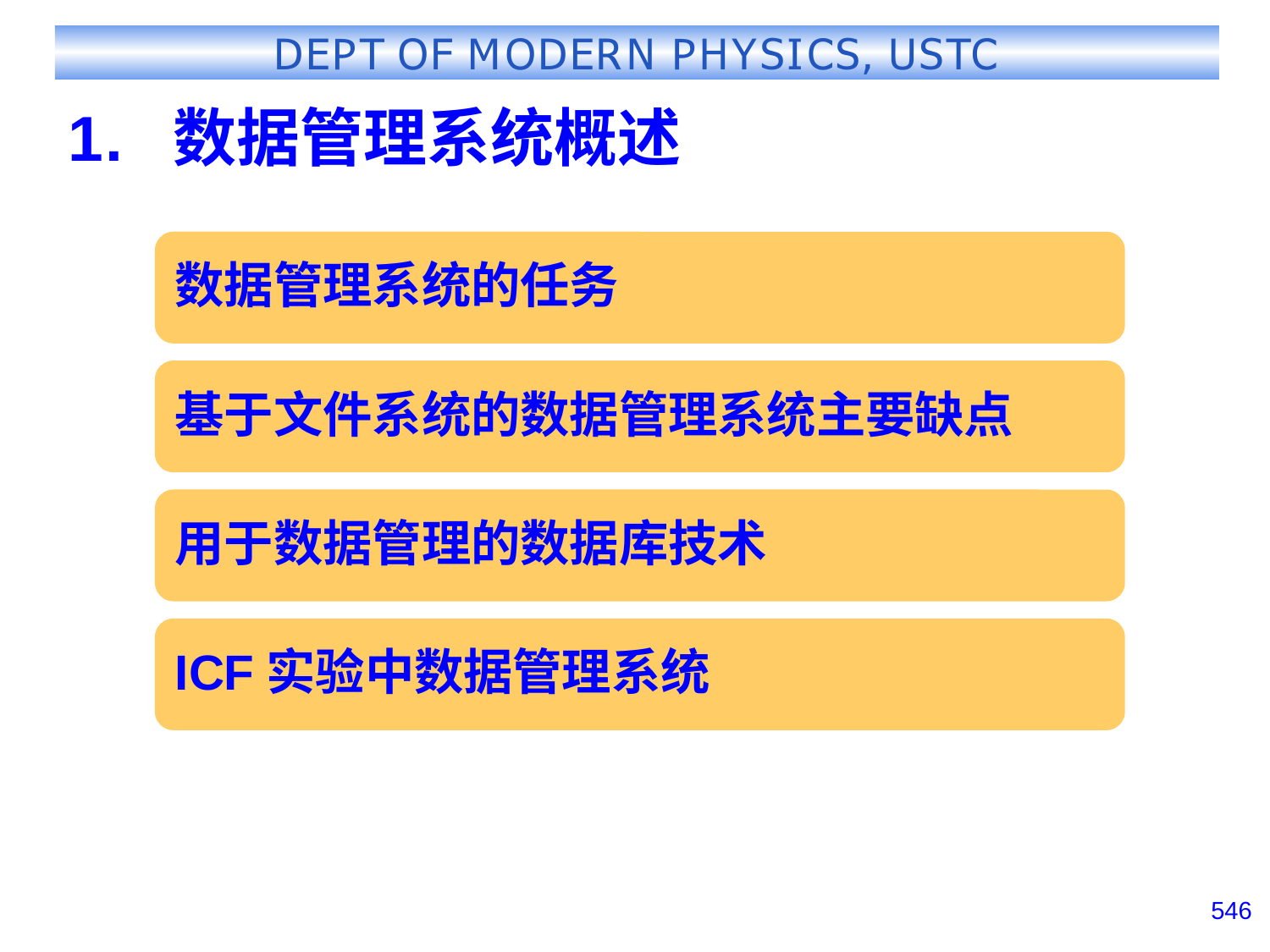

# 数据管理系统概述
数据管理系统的任务
基于文件系统的数据管理系统主要缺点
用于数据管理的数据库技术
ICF实验中数据管理系统